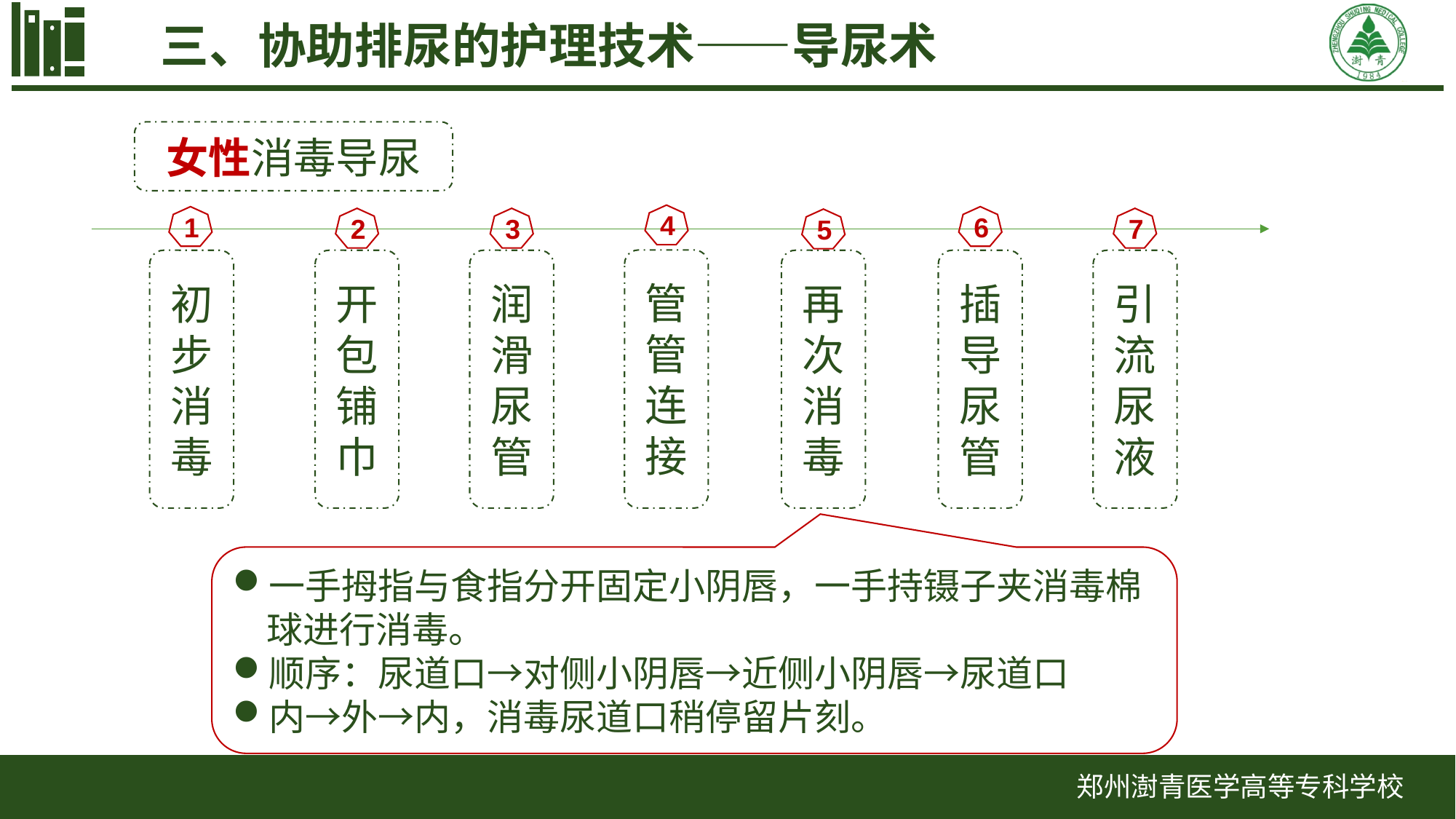

三、协助排尿的护理技术——导尿术
女性消毒导尿
4
管管连接
1
初步消毒
6
插导尿管
2
开包铺巾
3
润滑尿管
7
引流尿液
5
再次消毒
一手拇指与食指分开固定小阴唇，一手持镊子夹消毒棉球进行消毒。
顺序：尿道口→对侧小阴唇→近侧小阴唇→尿道口
内→外→内，消毒尿道口稍停留片刻。
郑州澍青医学高等专科学校